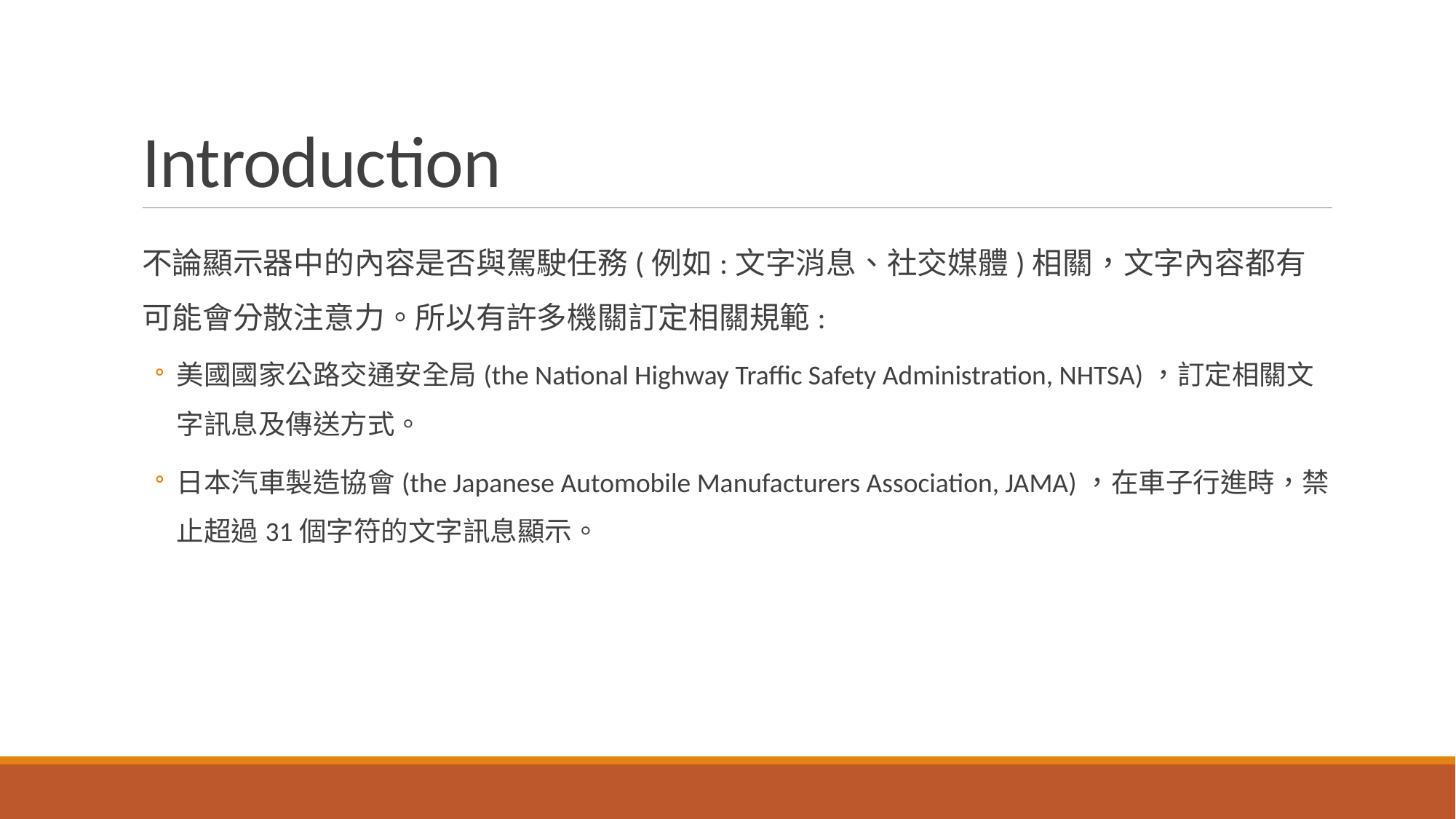

# Introduction
不論顯示器中的內容是否與駕駛任務(例如:文字消息、社交媒體)相關，文字內容都有可能會分散注意力。所以有許多機關訂定相關規範:
美國國家公路交通安全局(the National Highway Traffic Safety Administration, NHTSA)，訂定相關文字訊息及傳送方式。
日本汽車製造協會(the Japanese Automobile Manufacturers Association, JAMA)，在車子行進時，禁止超過31個字符的文字訊息顯示。